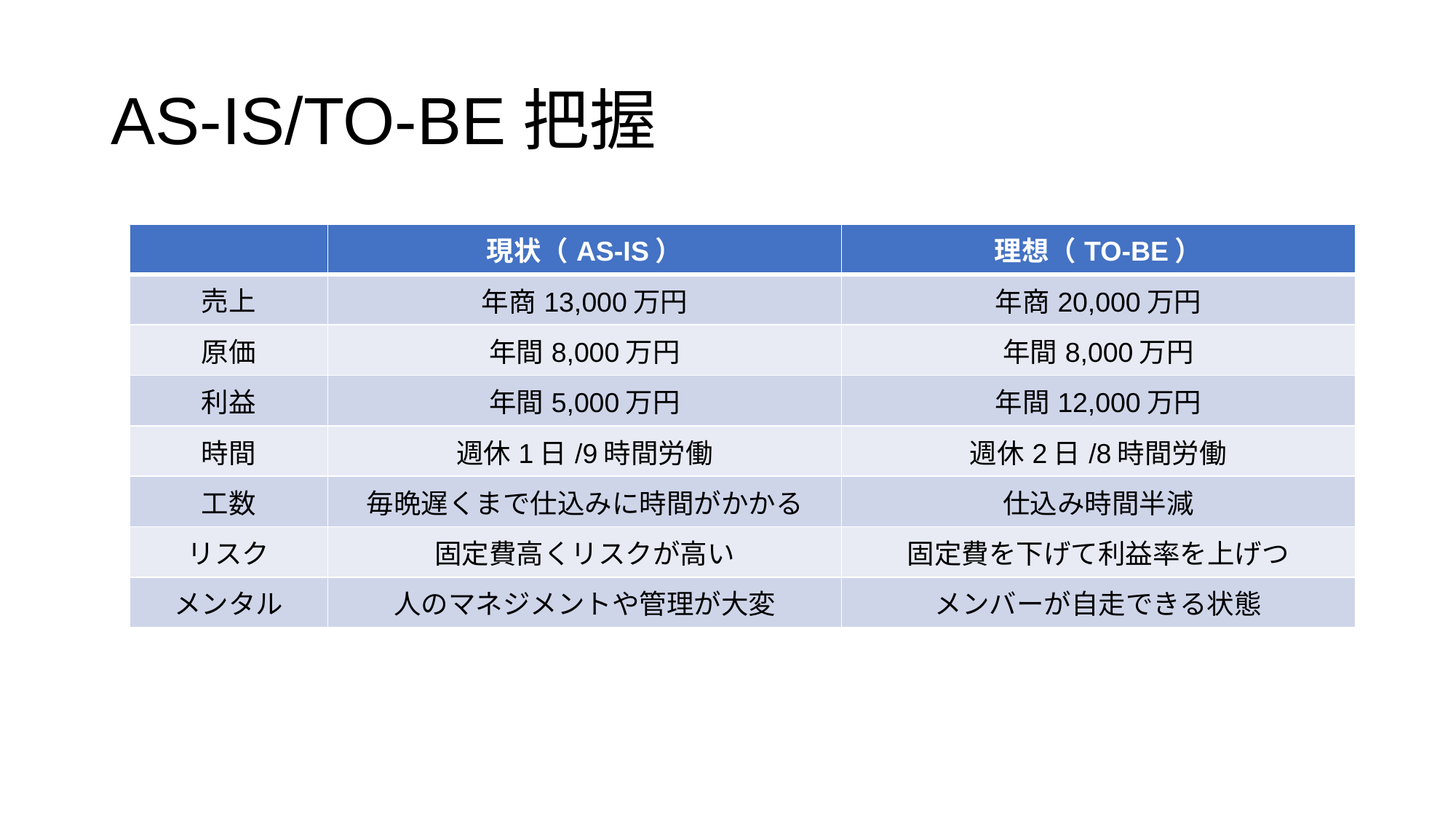

# AS-IS/TO-BE把握
|  | 現状（AS-IS） | 理想（TO-BE） |
| --- | --- | --- |
| 売上 | 年商13,000万円 | 年商20,000万円 |
| 原価 | 年間8,000万円 | 年間8,000万円 |
| 利益 | 年間5,000万円 | 年間12,000万円 |
| 時間 | 週休1日/9時間労働 | 週休2日/8時間労働 |
| 工数 | 毎晩遅くまで仕込みに時間がかかる | 仕込み時間半減 |
| リスク | 固定費高くリスクが高い | 固定費を下げて利益率を上げつ |
| メンタル | 人のマネジメントや管理が大変 | メンバーが自走できる状態 |